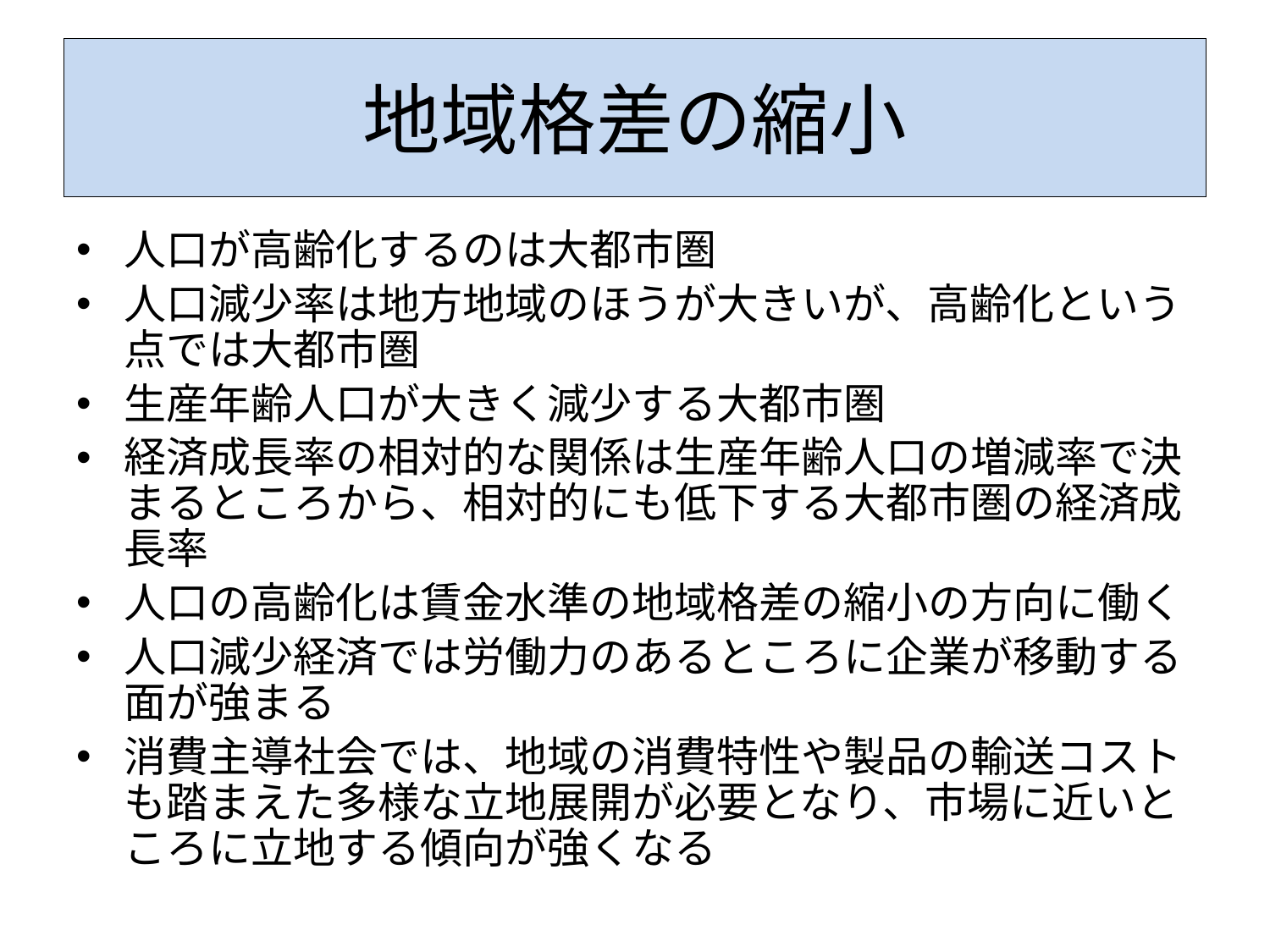

# 地域格差の縮小
人口が高齢化するのは大都市圏
人口減少率は地方地域のほうが大きいが、高齢化という点では大都市圏
生産年齢人口が大きく減少する大都市圏
経済成長率の相対的な関係は生産年齢人口の増減率で決まるところから、相対的にも低下する大都市圏の経済成長率
人口の高齢化は賃金水準の地域格差の縮小の方向に働く
人口減少経済では労働力のあるところに企業が移動する面が強まる
消費主導社会では、地域の消費特性や製品の輸送コストも踏まえた多様な立地展開が必要となり、市場に近いところに立地する傾向が強くなる